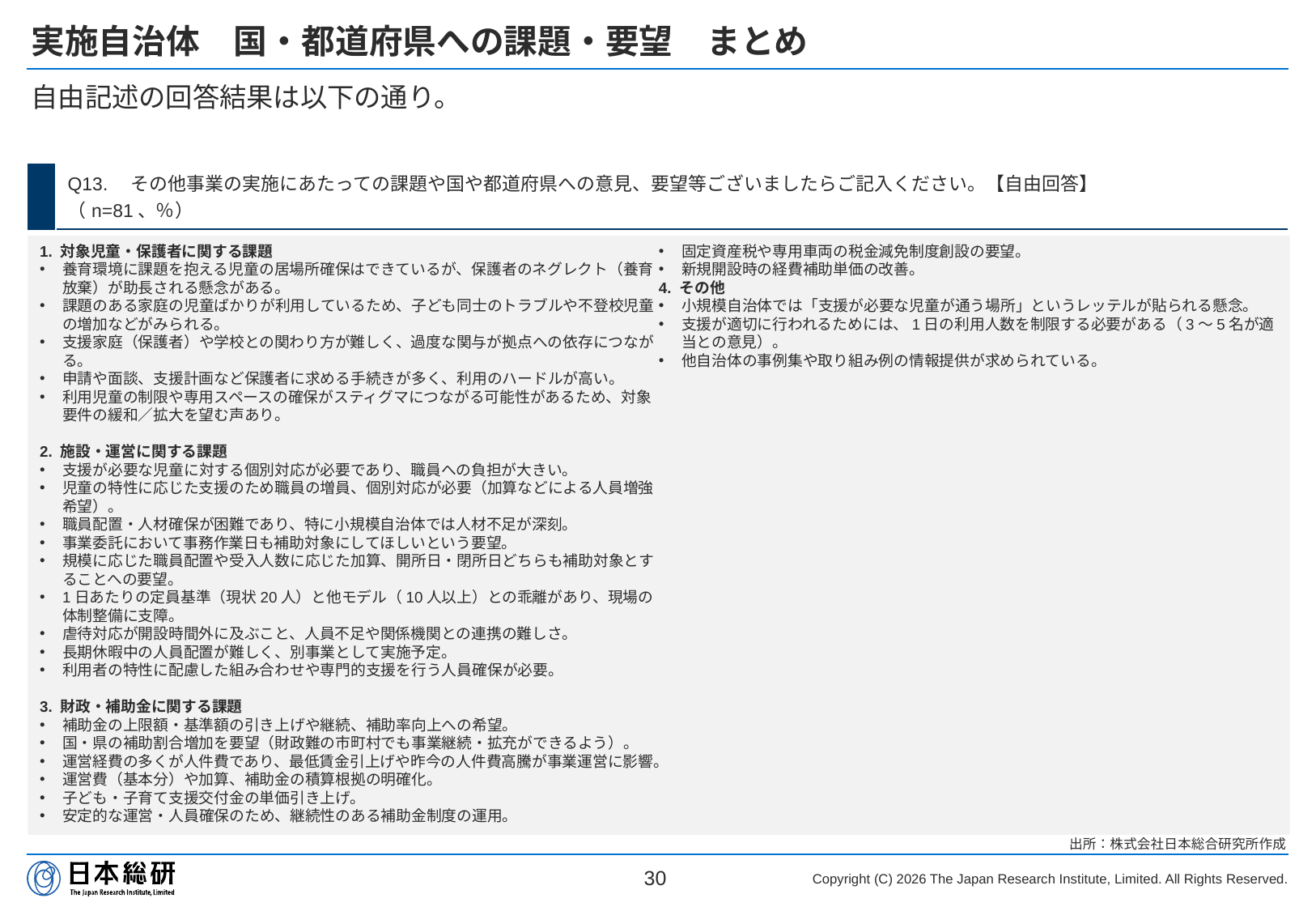

# 実施自治体　国・都道府県への課題・要望　まとめ
自由記述の回答結果は以下の通り。

|  | Q13.　その他事業の実施にあたっての課題や国や都道府県への意見、要望等ございましたらご記入ください。【自由回答】 （n=81、％） |
| --- | --- |
1. 対象児童・保護者に関する課題
養育環境に課題を抱える児童の居場所確保はできているが、保護者のネグレクト（養育放棄）が助長される懸念がある。
課題のある家庭の児童ばかりが利用しているため、子ども同士のトラブルや不登校児童の増加などがみられる。
支援家庭（保護者）や学校との関わり方が難しく、過度な関与が拠点への依存につながる。
申請や面談、支援計画など保護者に求める手続きが多く、利用のハードルが高い。
利用児童の制限や専用スペースの確保がスティグマにつながる可能性があるため、対象要件の緩和／拡大を望む声あり。

2. 施設・運営に関する課題
支援が必要な児童に対する個別対応が必要であり、職員への負担が大きい。
児童の特性に応じた支援のため職員の増員、個別対応が必要（加算などによる人員増強希望）。
職員配置・人材確保が困難であり、特に小規模自治体では人材不足が深刻。
事業委託において事務作業日も補助対象にしてほしいという要望。
規模に応じた職員配置や受入人数に応じた加算、開所日・閉所日どちらも補助対象とすることへの要望。
1日あたりの定員基準（現状20人）と他モデル（10人以上）との乖離があり、現場の体制整備に支障。
虐待対応が開設時間外に及ぶこと、人員不足や関係機関との連携の難しさ。
長期休暇中の人員配置が難しく、別事業として実施予定。
利用者の特性に配慮した組み合わせや専門的支援を行う人員確保が必要。

3. 財政・補助金に関する課題
補助金の上限額・基準額の引き上げや継続、補助率向上への希望。
国・県の補助割合増加を要望（財政難の市町村でも事業継続・拡充ができるよう）。
運営経費の多くが人件費であり、最低賃金引上げや昨今の人件費高騰が事業運営に影響。
運営費（基本分）や加算、補助金の積算根拠の明確化。
子ども・子育て支援交付金の単価引き上げ。
安定的な運営・人員確保のため、継続性のある補助金制度の運用。
固定資産税や専用車両の税金減免制度創設の要望。
新規開設時の経費補助単価の改善。
4. その他
小規模自治体では「支援が必要な児童が通う場所」というレッテルが貼られる懸念。
支援が適切に行われるためには、1日の利用人数を制限する必要がある（3～5名が適当との意見）。
他自治体の事例集や取り組み例の情報提供が求められている。

出所：株式会社日本総合研究所作成